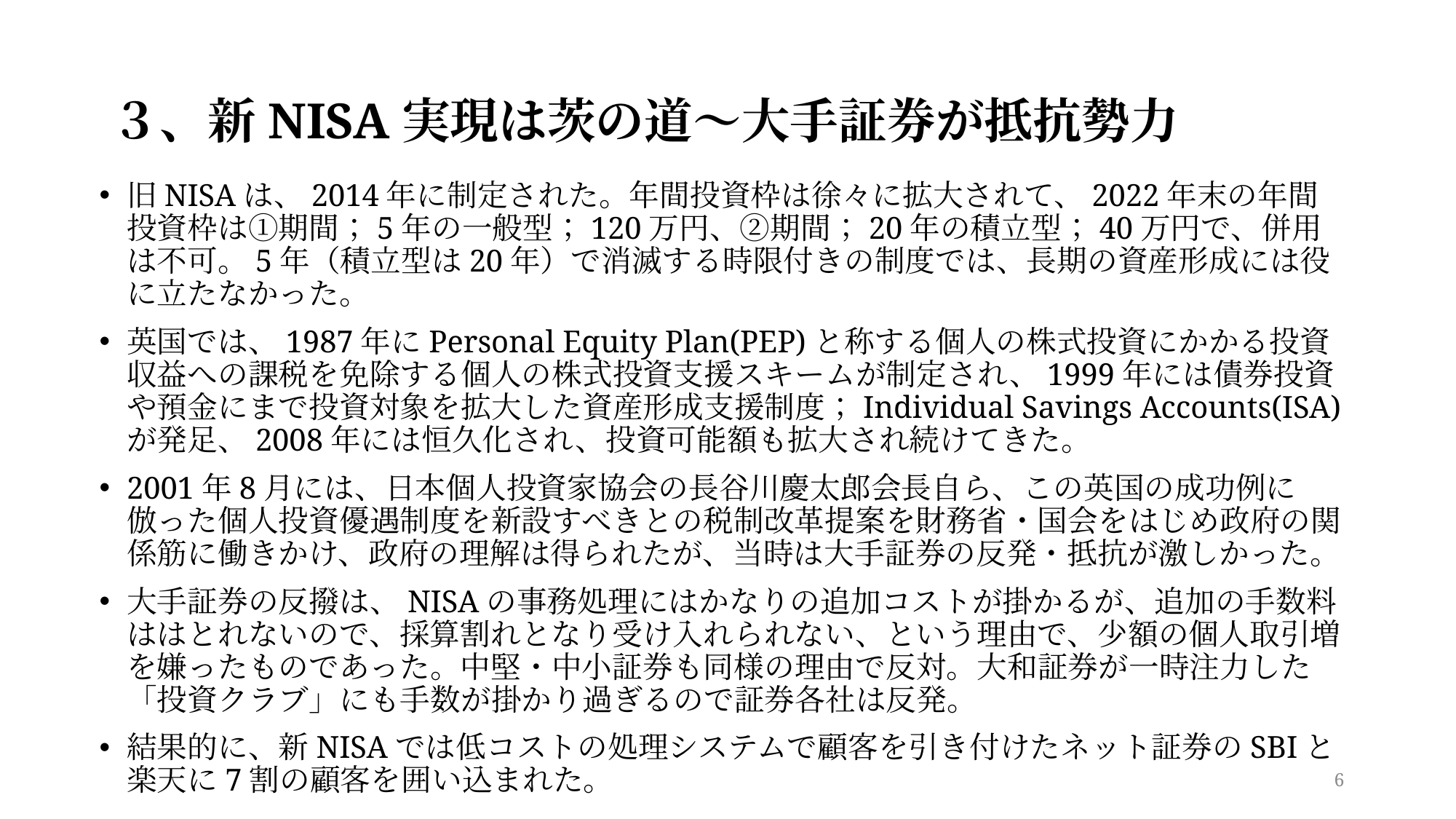

# ３、新NISA実現は茨の道～大手証券が抵抗勢力
旧NISAは、2014年に制定された。年間投資枠は徐々に拡大されて、2022年末の年間投資枠は①期間；5年の一般型；120万円、②期間；20年の積立型；40万円で、併用は不可。5年（積立型は20年）で消滅する時限付きの制度では、長期の資産形成には役に立たなかった。
英国では、1987年にPersonal Equity Plan(PEP)と称する個人の株式投資にかかる投資収益への課税を免除する個人の株式投資支援スキームが制定され、1999年には債券投資や預金にまで投資対象を拡大した資産形成支援制度；Individual Savings Accounts(ISA)が発足、2008年には恒久化され、投資可能額も拡大され続けてきた。
2001年8月には、日本個人投資家協会の長谷川慶太郎会長自ら、この英国の成功例に倣った個人投資優遇制度を新設すべきとの税制改革提案を財務省・国会をはじめ政府の関係筋に働きかけ、政府の理解は得られたが、当時は大手証券の反発・抵抗が激しかった。
大手証券の反撥は、NISAの事務処理にはかなりの追加コストが掛かるが、追加の手数料ははとれないので、採算割れとなり受け入れられない、という理由で、少額の個人取引増を嫌ったものであった。中堅・中小証券も同様の理由で反対。大和証券が一時注力した「投資クラブ」にも手数が掛かり過ぎるので証券各社は反発。
結果的に、新NISAでは低コストの処理システムで顧客を引き付けたネット証券のSBIと楽天に7割の顧客を囲い込まれた。

6